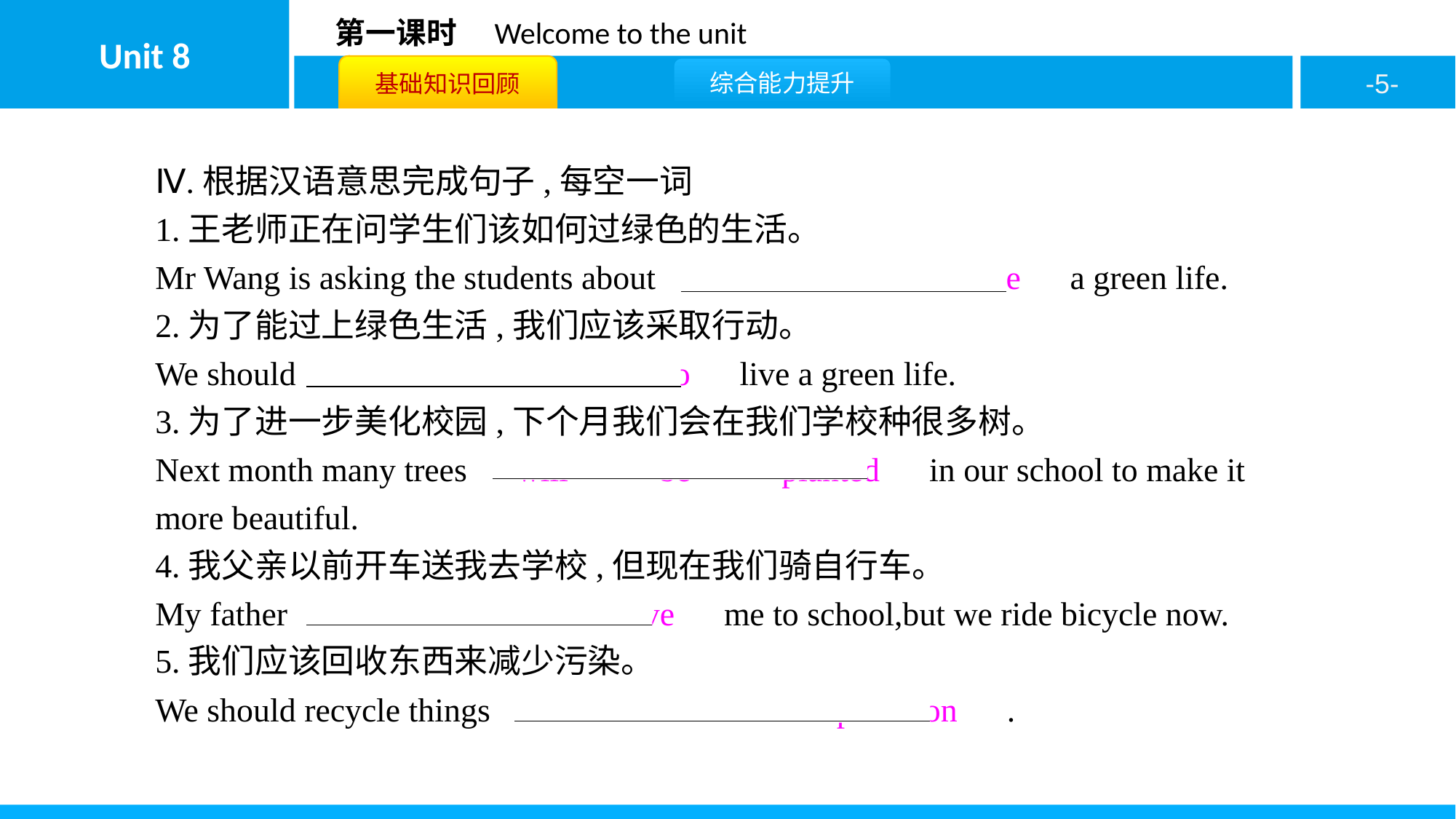

Ⅳ.根据汉语意思完成句子,每空一词
1.王老师正在问学生们该如何过绿色的生活。
Mr Wang is asking the students about　how　 　to　 　live　a green life.
2.为了能过上绿色生活,我们应该采取行动。
We should　take　 　action　 　to　live a green life.
3.为了进一步美化校园,下个月我们会在我们学校种很多树。
Next month many trees　will　 　be　 　planted　in our school to make it more beautiful.
4.我父亲以前开车送我去学校,但现在我们骑自行车。
My father　used　 　to　 　drive　me to school,but we ride bicycle now.
5.我们应该回收东西来减少污染。
We should recycle things　to　 　reduce　 　pollution　.